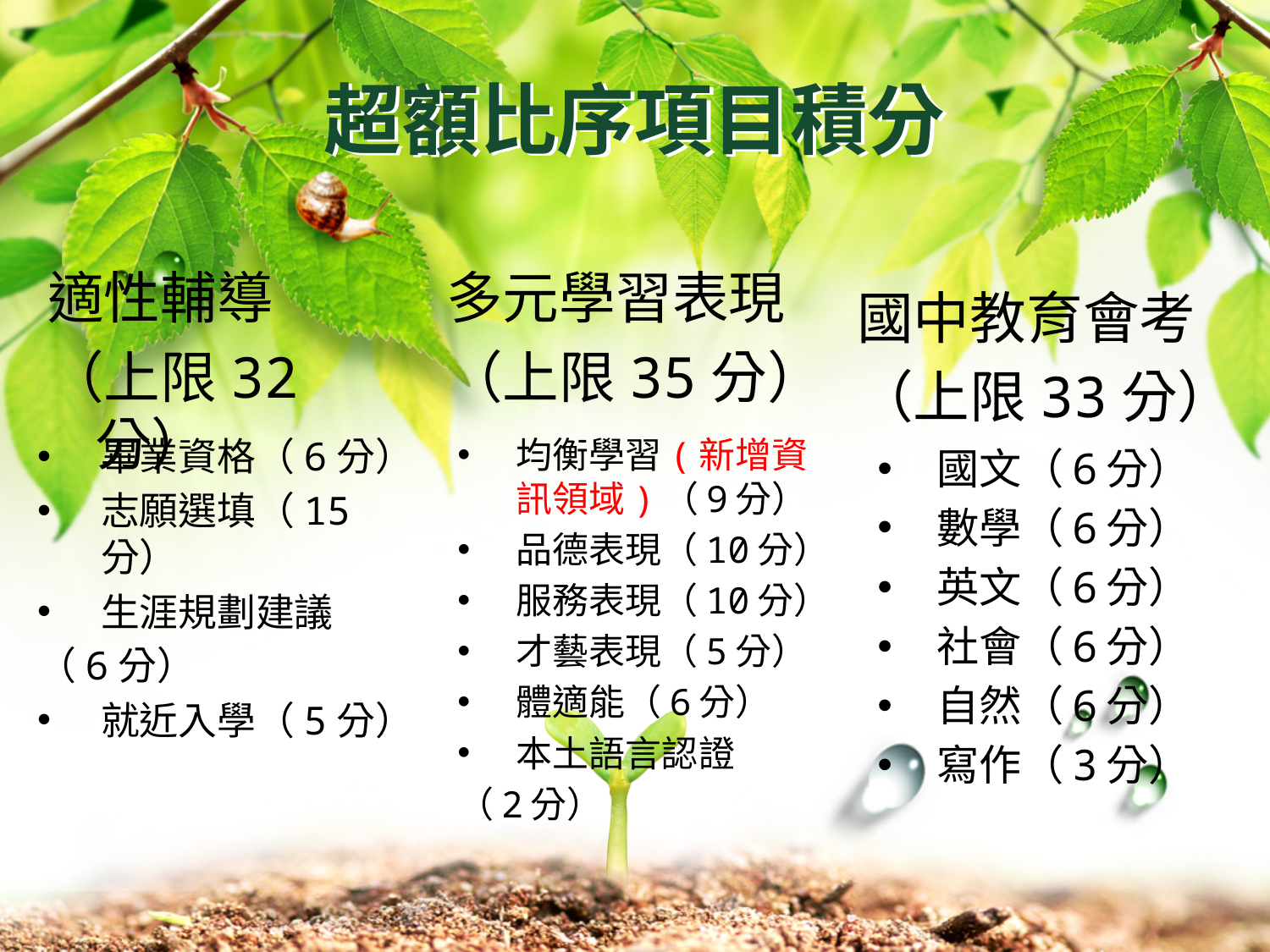

超額比序項目積分
適性輔導
（上限32分）
多元學習表現
（上限35分）
國中教育會考
（上限33分）
畢業資格（6分）
志願選填（15分）
生涯規劃建議
（6分）
就近入學（5分）
均衡學習(新增資訊領域)（9分）
品德表現（10分）
服務表現（10分）
才藝表現（5分）
體適能（6分）
本土語言認證
（2分）

國文（6分）
數學（6分）
英文（6分）
社會（6分）
自然（6分）
寫作（3分）